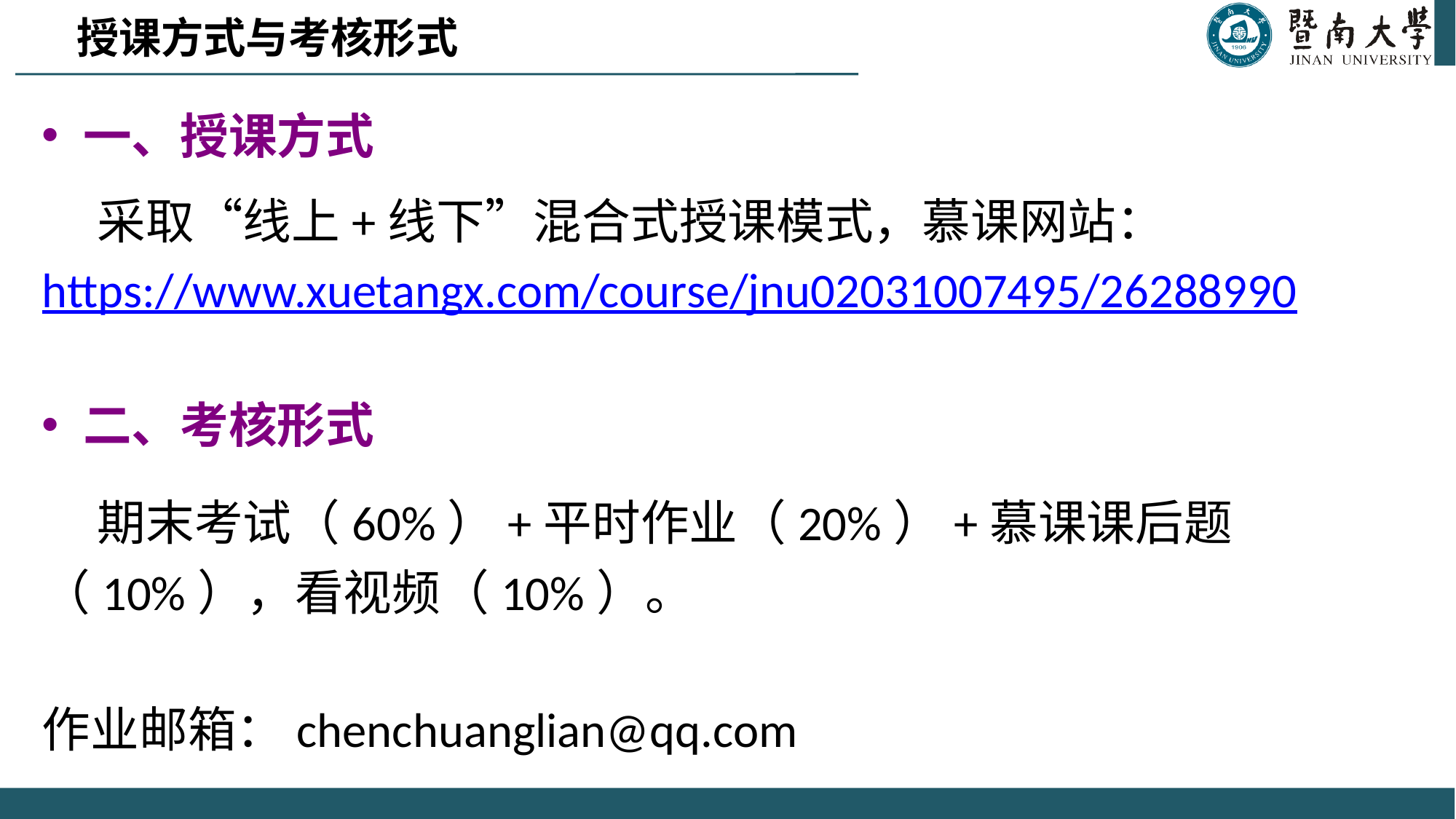

授课方式与考核形式
一、授课方式
    采取“线上+线下”混合式授课模式，慕课网站：
https://www.xuetangx.com/course/jnu02031007495/26288990

二、考核形式
    期末考试（60%）+平时作业（20%）+慕课课后题（10%），看视频（10%）。

作业邮箱：chenchuanglian@qq.com